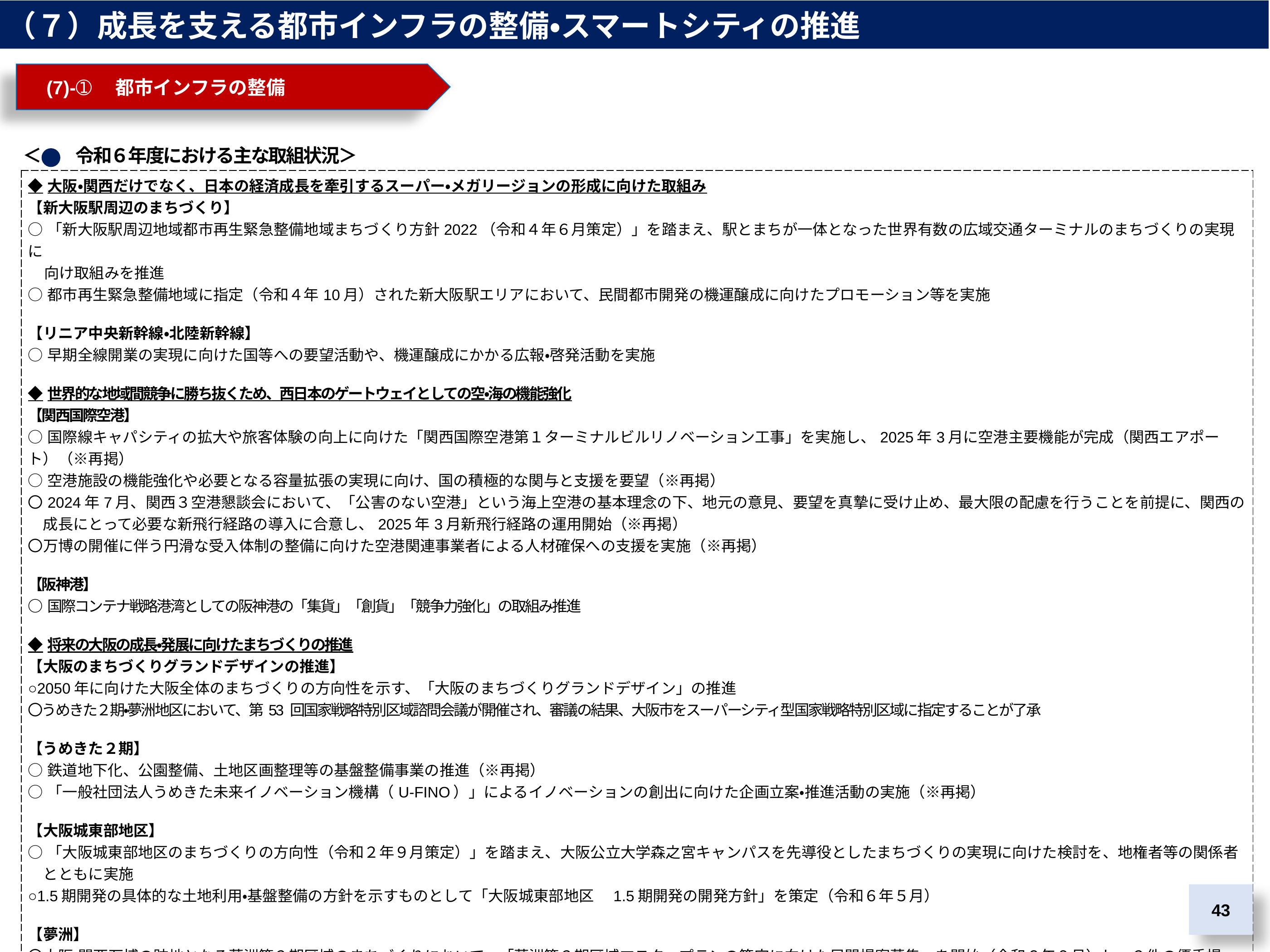

（７）成長を支える都市インフラの整備・スマートシティの推進
　(7)-➀　都市インフラの整備
＜　　令和６年度における主な取組状況＞

| ◆大阪・関西だけでなく、日本の経済成長を牽引するスーパー・メガリージョンの形成に向けた取組み 【新大阪駅周辺のまちづくり】 ○「新大阪駅周辺地域都市再生緊急整備地域まちづくり方針2022（令和４年６月策定）」を踏まえ、駅とまちが一体となった世界有数の広域交通ターミナルのまちづくりの実現に 向け取組みを推進 ○都市再生緊急整備地域に指定（令和４年10月）された新大阪駅エリアにおいて、民間都市開発の機運醸成に向けたプロモーション等を実施 【リニア中央新幹線・北陸新幹線】 ○早期全線開業の実現に向けた国等への要望活動や、機運醸成にかかる広報・啓発活動を実施 ◆世界的な地域間競争に勝ち抜くため、西日本のゲートウェイとしての空・海の機能強化 【関西国際空港】 ○国際線キャパシティの拡大や旅客体験の向上に向けた「関西国際空港第１ターミナルビルリノベーション工事」を実施し、2025年3月に空港主要機能が完成（関西エアポート）（※再掲） ○空港施設の機能強化や必要となる容量拡張の実現に向け、国の積極的な関与と支援を要望（※再掲） 〇2024年7月、関西３空港懇談会において、「公害のない空港」という海上空港の基本理念の下、地元の意見、要望を真摯に受け止め、最大限の配慮を行うことを前提に、関西の 　成長にとって必要な新飛行経路の導入に合意し、2025年3月新飛行経路の運用開始（※再掲） 〇万博の開催に伴う円滑な受入体制の整備に向けた空港関連事業者による人材確保への支援を実施（※再掲） 【阪神港】 ○国際コンテナ戦略港湾としての阪神港の「集貨」「創貨」「競争力強化」の取組み推進 ◆将来の大阪の成長・発展に向けたまちづくりの推進 【大阪のまちづくりグランドデザインの推進】 ○2050年に向けた大阪全体のまちづくりの方向性を示す、「大阪のまちづくりグランドデザイン」の推進 〇うめきた２期・夢洲地区において、第53 回国家戦略特別区域諮問会議が開催され、審議の結果、大阪市をスーパーシティ型国家戦略特別区域に指定することが了承 【うめきた２期】 ○鉄道地下化、公園整備、土地区画整理等の基盤整備事業の推進（※再掲） ○「一般社団法人うめきた未来イノベーション機構（U-FINO）」によるイノベーションの創出に向けた企画立案・推進活動の実施（※再掲） 【大阪城東部地区】 ○「大阪城東部地区のまちづくりの方向性（令和２年９月策定）」を踏まえ、大阪公立大学森之宮キャンパスを先導役としたまちづくりの実現に向けた検討を、地権者等の関係者 　とともに実施 ○1.5期開発の具体的な土地利用・基盤整備の方針を示すものとして「大阪城東部地区　1.5期開発の開発方針」を策定（令和６年５月） 【夢洲】 〇大阪・関西万博の跡地となる夢洲第２期区域のまちづくりにおいて、「夢洲第２期区域マスタープランの策定に向けた民間提案募集」を開始（令和６年９月）し、２件の優秀提　　　 　案を決定（令和７年１月）。 〇「夢洲第２期区域マスタープランVer.1.0（案）」のパブリックコメントを実施（令和７年２月～令和７年３月）。 |
| --- |
43